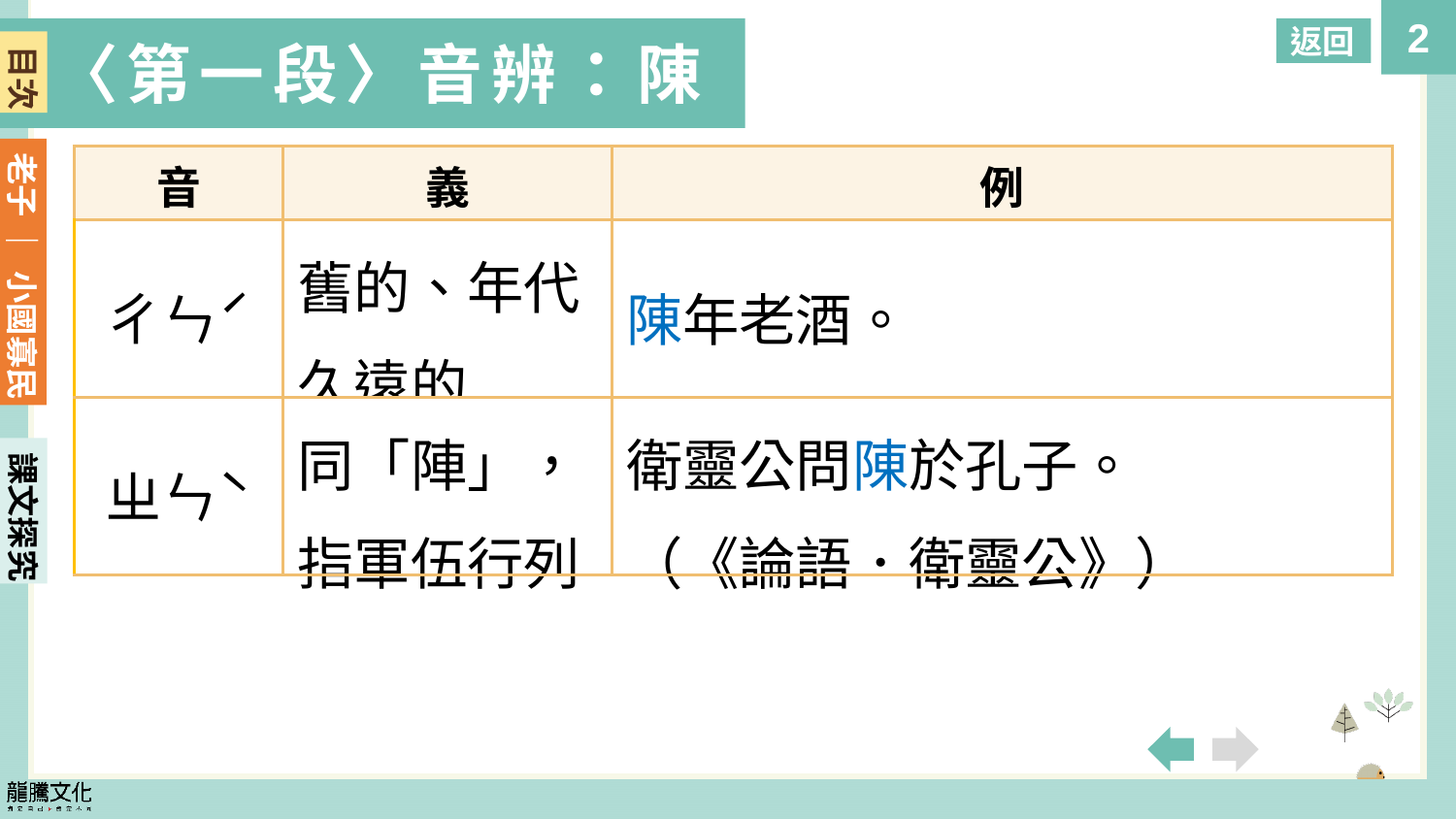

返回
〈第一段〉音辨：陳
目次
| 音 | 義 | 例 |
| --- | --- | --- |
| ㄔㄣˊ | 舊的、年代久遠的 | 陳年老酒。 |
| ㄓㄣˋ | 同「陣」，指軍伍行列 | 衛靈公問陳於孔子。 （《論語．衛靈公》） |